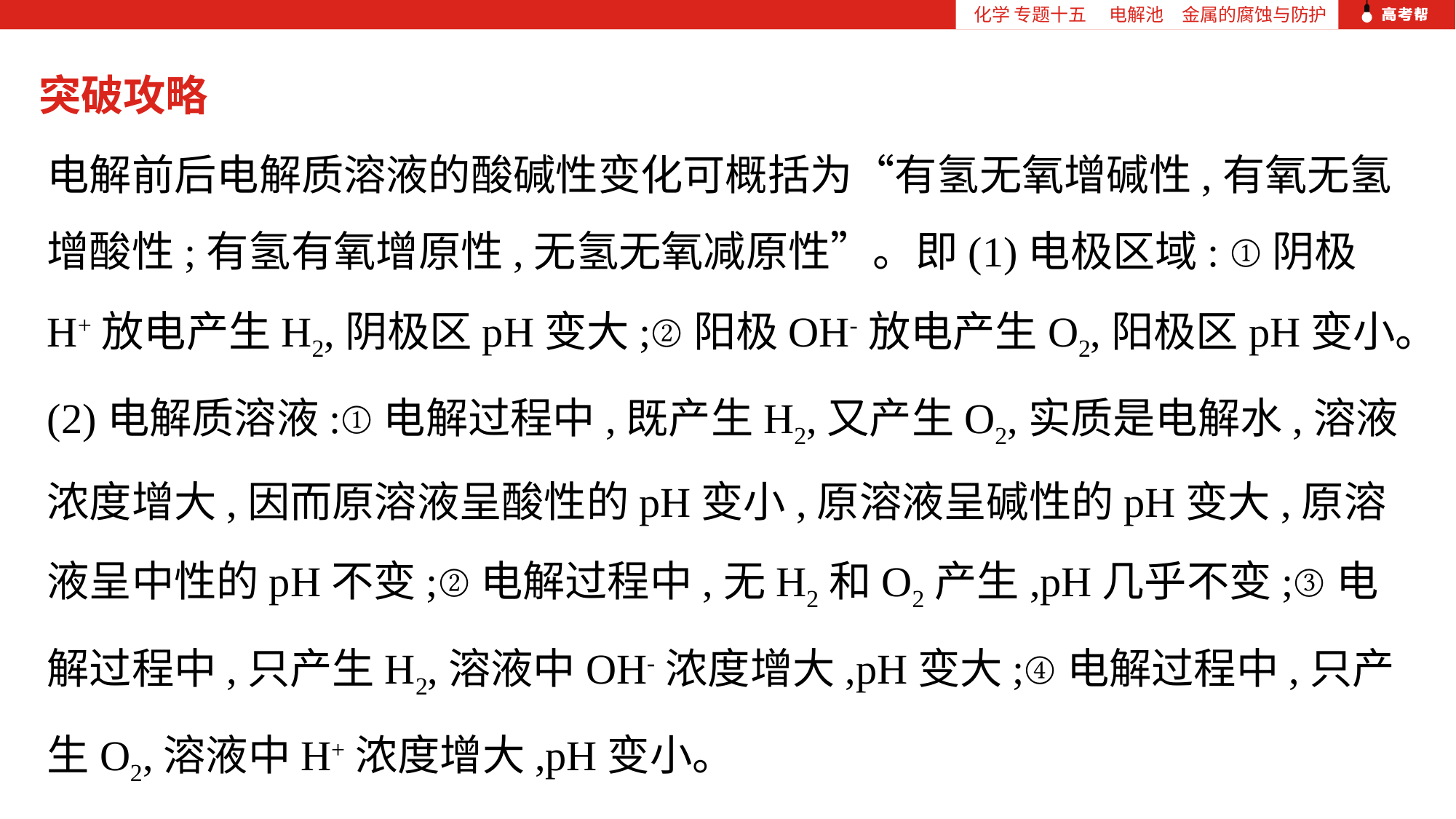

化学 专题十五 　电解池　金属的腐蚀与防护

突破攻略
电解前后电解质溶液的酸碱性变化可概括为“有氢无氧增碱性,有氧无氢增酸性;有氢有氧增原性,无氢无氧减原性”。即(1)电极区域: ①阴极H+放电产生H2,阴极区pH变大;②阳极OH-放电产生O2,阳极区pH变小。(2)电解质溶液:①电解过程中,既产生H2,又产生O2,实质是电解水,溶液浓度增大,因而原溶液呈酸性的pH变小,原溶液呈碱性的pH变大,原溶液呈中性的pH不变;②电解过程中,无H2和O2产生,pH几乎不变;③电解过程中,只产生H2,溶液中OH-浓度增大,pH变大;④电解过程中,只产生O2,溶液中H+浓度增大,pH变小。